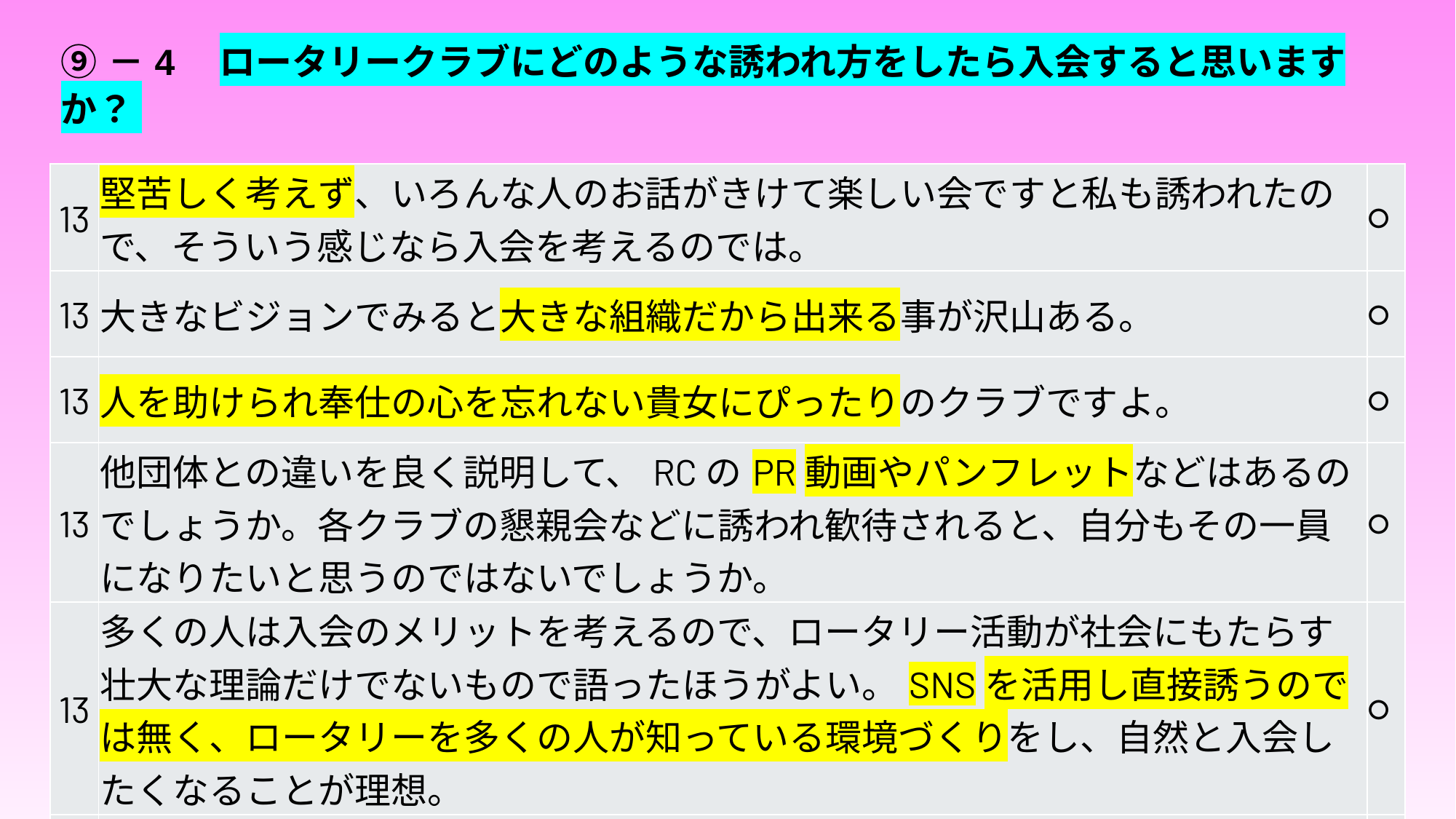

# ⑨－4　ロータリークラブにどのような誘われ方をしたら入会すると思いますか？
| 13 | 堅苦しく考えず、いろんな人のお話がきけて楽しい会ですと私も誘われたので、そういう感じなら入会を考えるのでは。 | 〇 |
| --- | --- | --- |
| 13 | 大きなビジョンでみると大きな組織だから出来る事が沢山ある。 | 〇 |
| 13 | 人を助けられ奉仕の心を忘れない貴女にぴったりのクラブですよ。 | 〇 |
| 13 | 他団体との違いを良く説明して、RCのPR動画やパンフレットなどはあるのでしょうか。各クラブの懇親会などに誘われ歓待されると、自分もその一員になりたいと思うのではないでしょうか。 | 〇 |
| 13 | 多くの人は入会のメリットを考えるので、ロータリー活動が社会にもたらす壮大な理論だけでないもので語ったほうがよい。SNSを活用し直接誘うのでは無く、ロータリーを多くの人が知っている環境づくりをし、自然と入会したくなることが理想。 | 〇 |
| 13 | 人生の空いた時間を、他人のためになる事に少し費やしてください。 | 〇 |